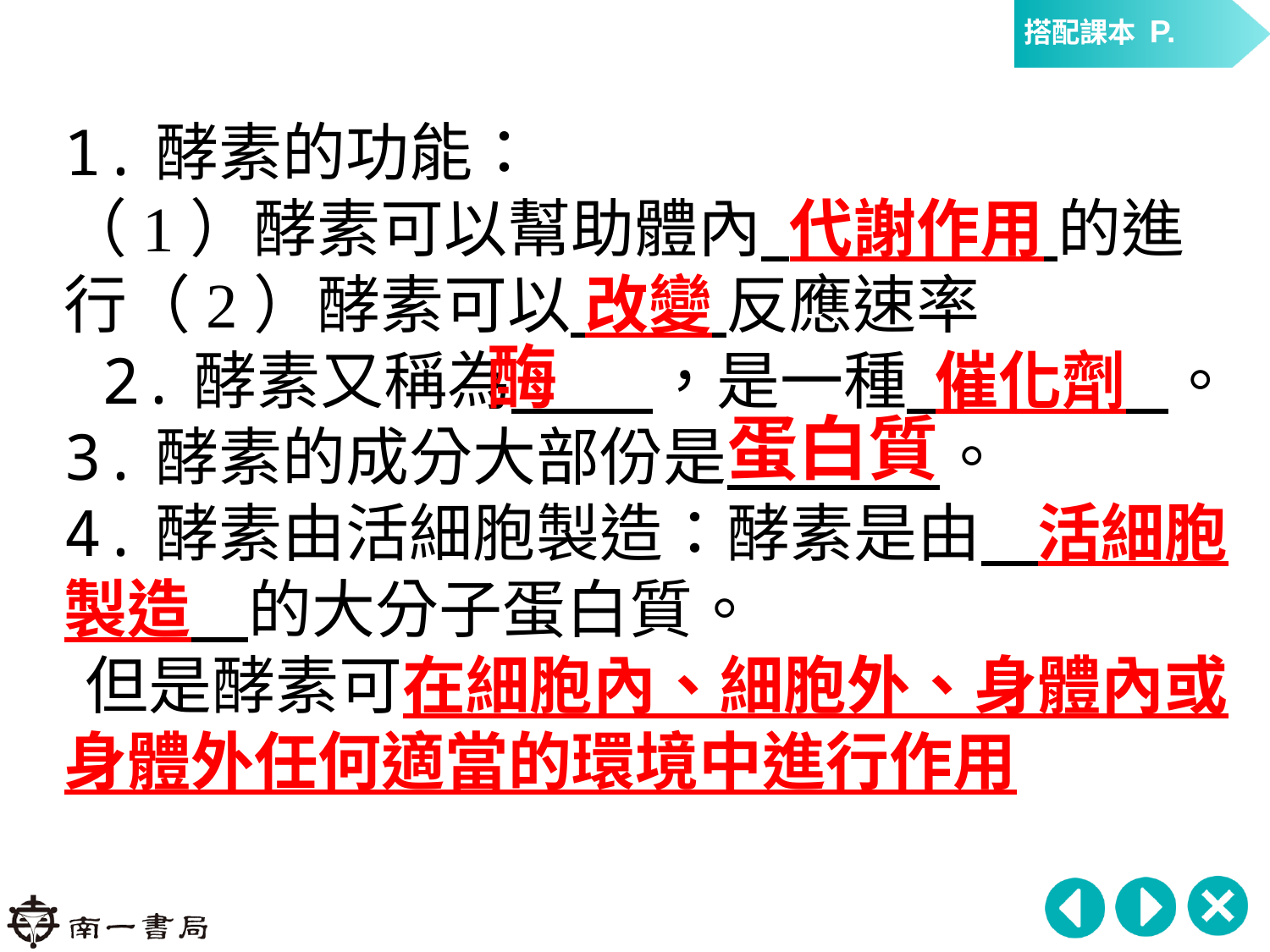

1.酵素的功能：
（1）酵素可以幫助體內  代謝作用 的進行（2）酵素可以 改變 反應速率
 2.酵素又稱為          ，是一種  催化劑   。
3.酵素的成分大部份是               。
4.酵素由活細胞製造：酵素是由    活細胞製造    的大分子蛋白質。
但是酵素可在細胞內、細胞外、身體內或身體外任何適當的環境中進行作用
酶
蛋白質